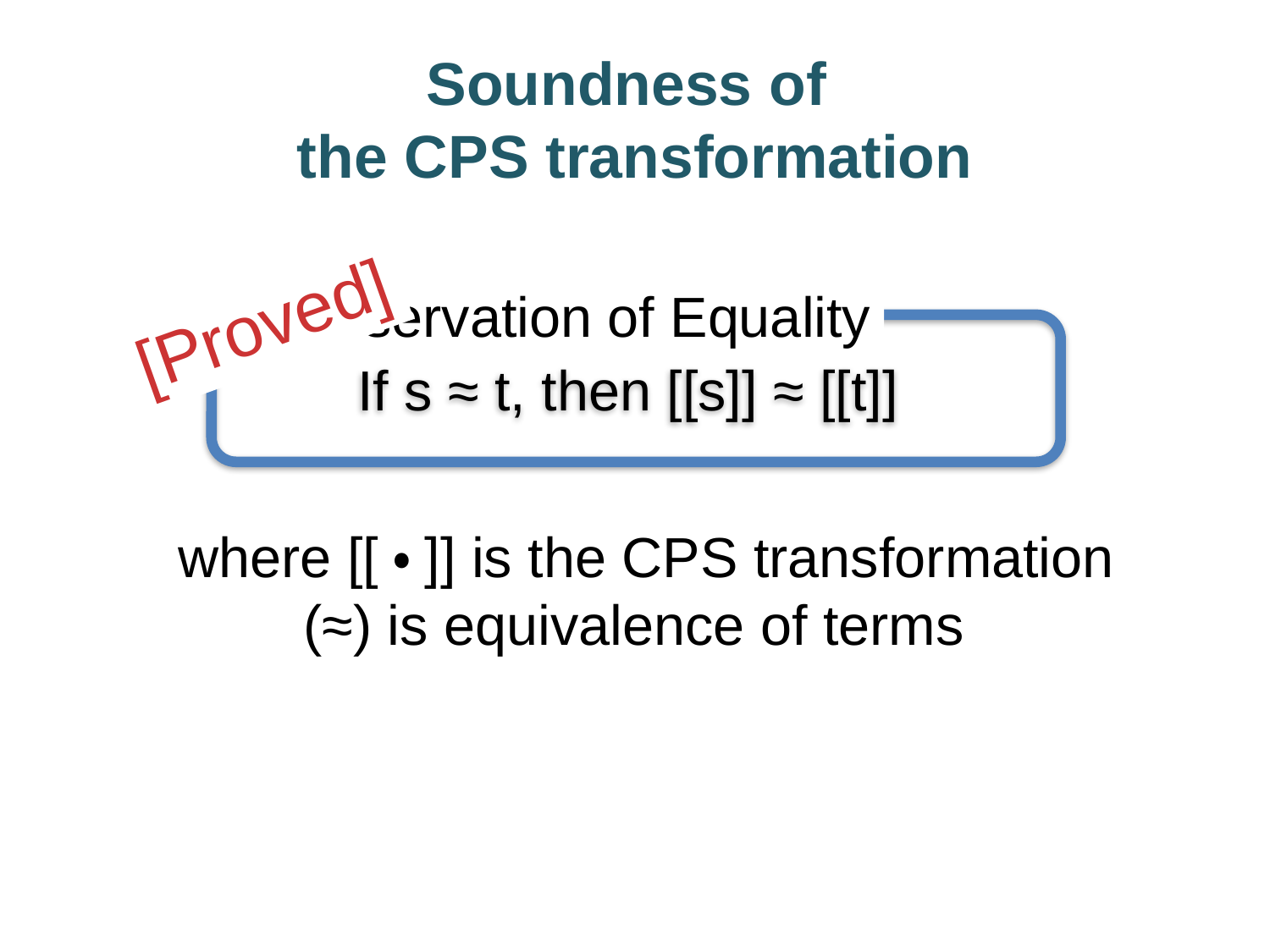

# Soundness of the CPS transformation
[Proved]
Preservation of Equality
If s ≈ t, then [[s]] ≈ [[t]]
where [[・]] is the CPS transformation
        (≈) is equivalence of terms